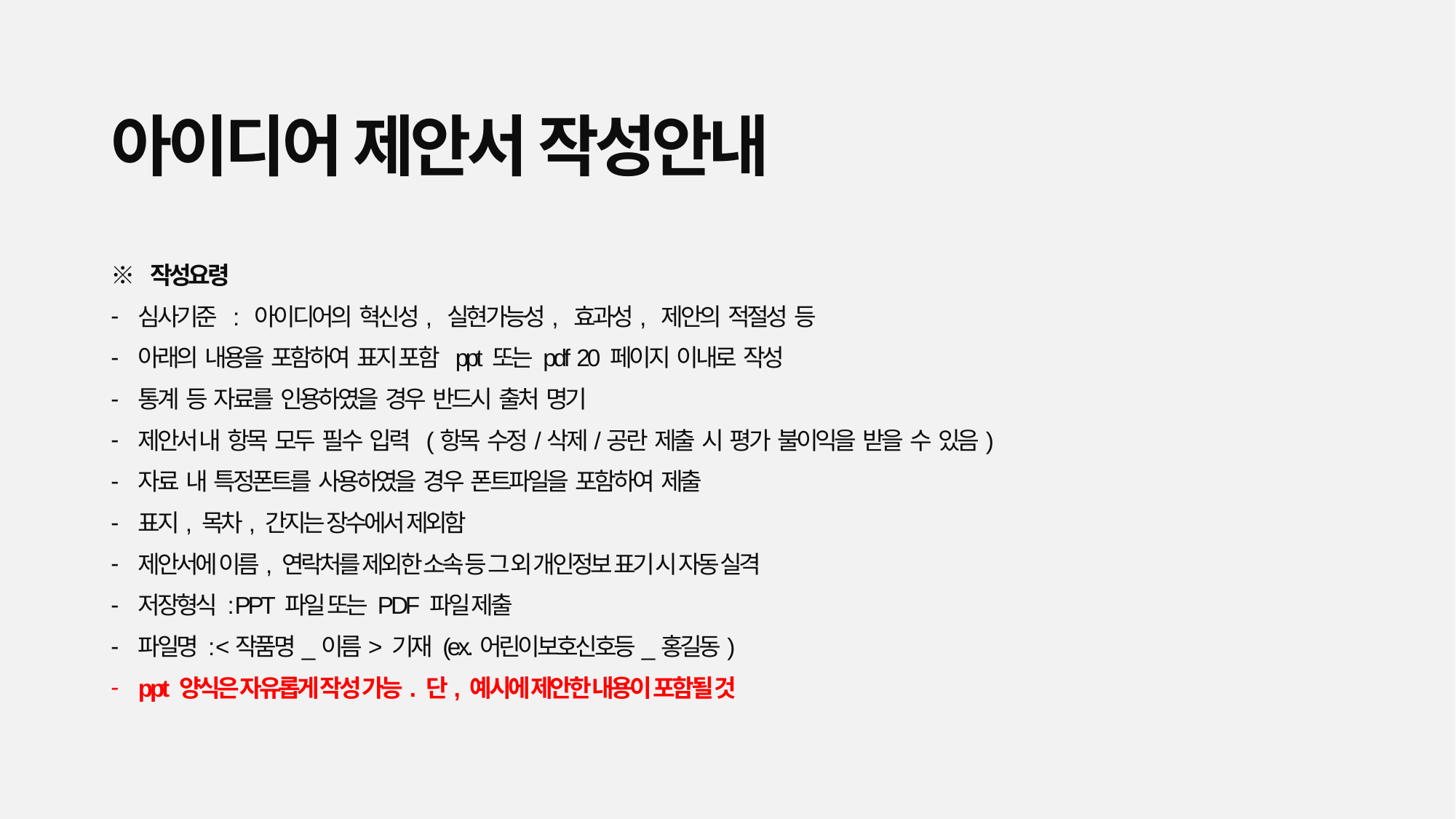

# 아이디어 제안서 작성안내
※ 작성요령
심사기준 : 아이디어의 혁신성, 실현가능성, 효과성, 제안의 적절성 등
아래의 내용을 포함하여 표지 포함 ppt 또는 pdf 20 페이지 이내로 작성
통계 등 자료를 인용하였을 경우 반드시 출처 명기
제안서 내 항목 모두 필수 입력 (항목 수정/삭제/공란 제출 시 평가 불이익을 받을 수 있음)
자료 내 특정폰트를 사용하였을 경우 폰트파일을 포함하여 제출
표지, 목차, 간지는 장수에서 제외함
제안서에 이름, 연락처를 제외한 소속 등 그 외 개인정보 표기 시 자동 실격
저장형식 : PPT 파일 또는 PDF 파일 제출
파일명 : <작품명_이름> 기재 (ex.어린이보호신호등_홍길동)
ppt 양식은 자유롭게 작성 가능. 단, 예시에 제안한 내용이 포함될 것